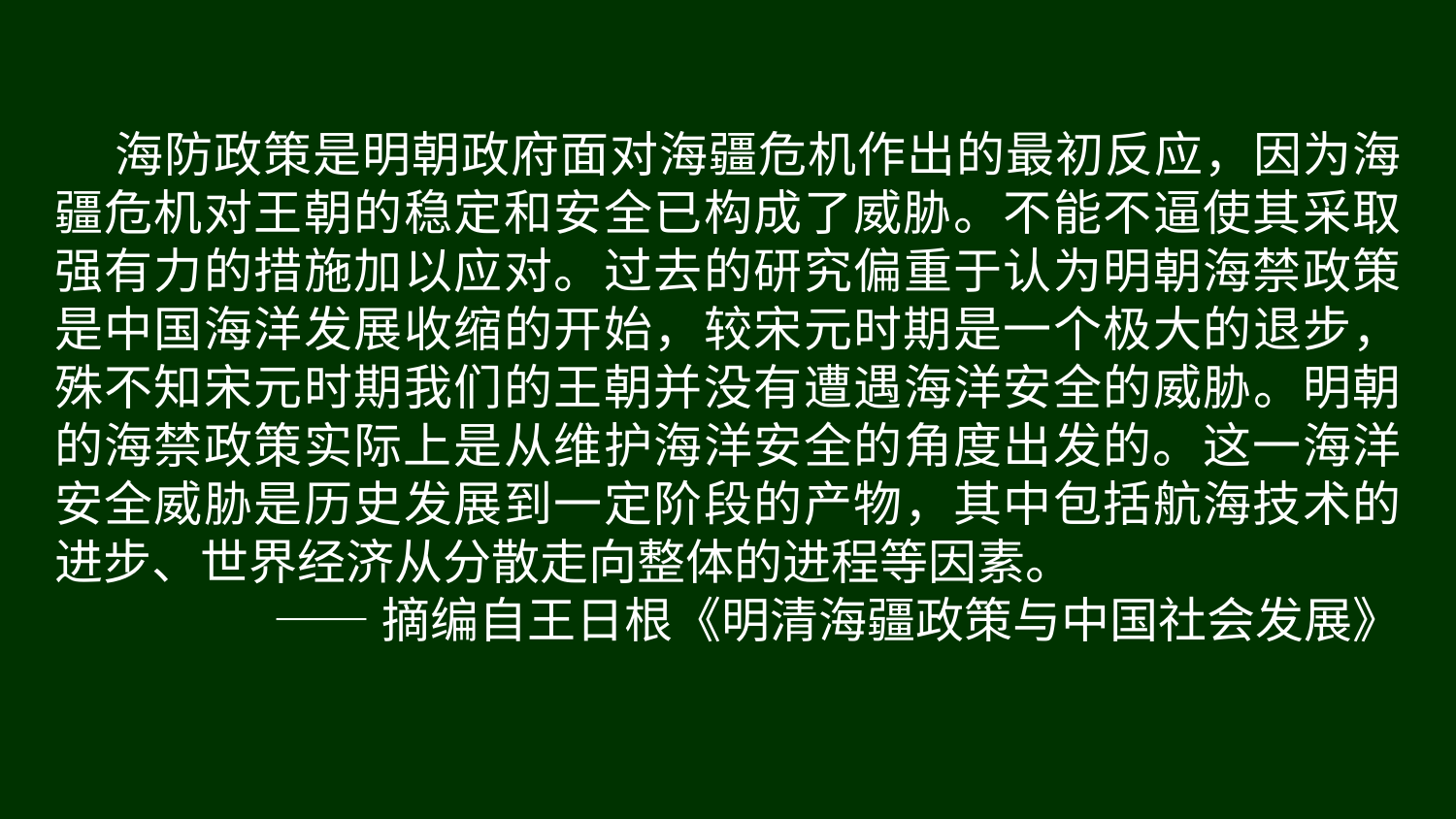

海防政策是明朝政府面对海疆危机作出的最初反应，因为海疆危机对王朝的稳定和安全已构成了威胁。不能不逼使其采取强有力的措施加以应对。过去的研究偏重于认为明朝海禁政策是中国海洋发展收缩的开始，较宋元时期是一个极大的退步，殊不知宋元时期我们的王朝并没有遭遇海洋安全的威胁。明朝的海禁政策实际上是从维护海洋安全的角度出发的。这一海洋安全威胁是历史发展到一定阶段的产物，其中包括航海技术的进步、世界经济从分散走向整体的进程等因素。
——摘编自王日根《明清海疆政策与中国社会发展》